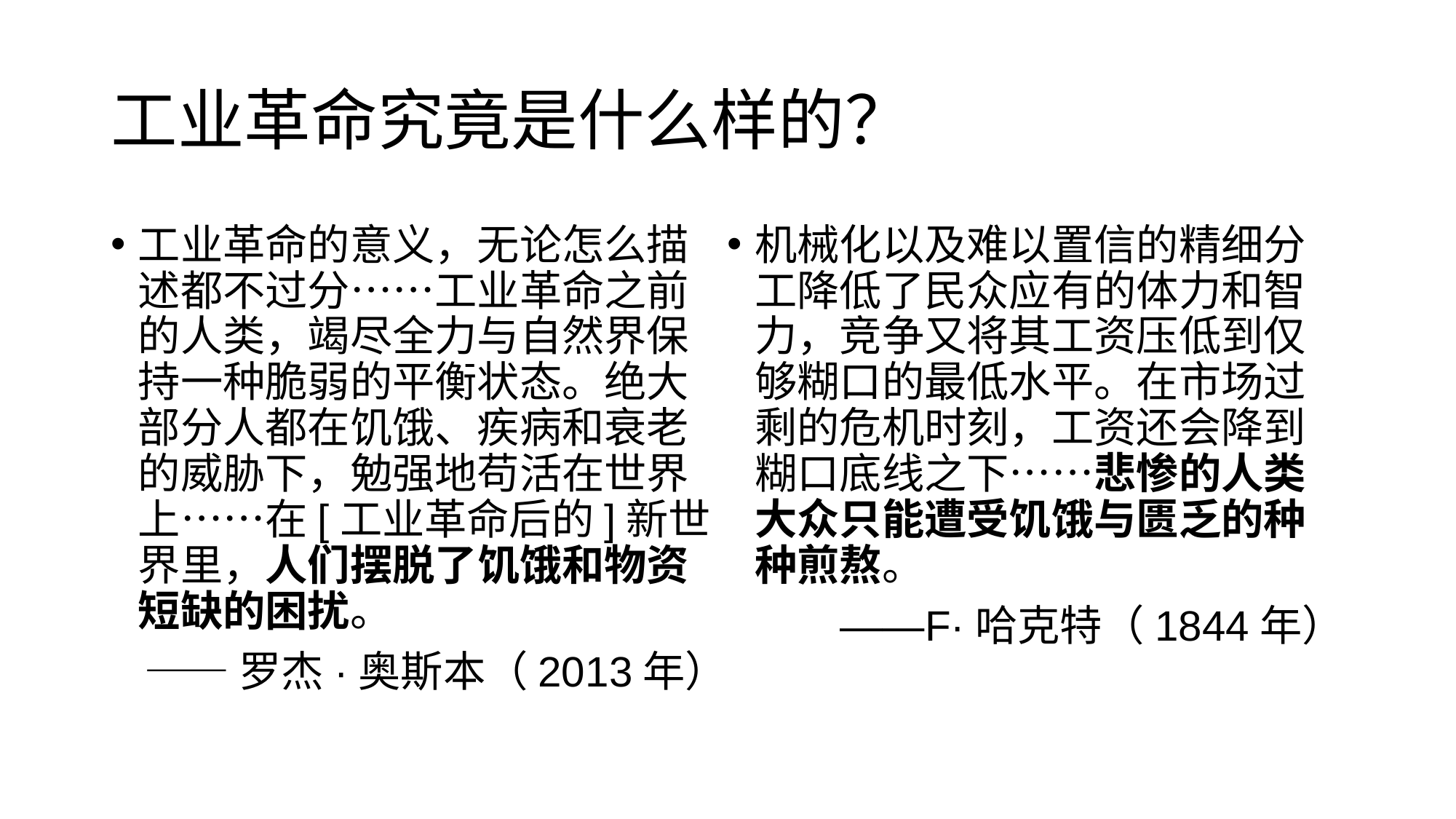

# 工业革命究竟是什么样的？
工业革命的意义，无论怎么描述都不过分……工业革命之前的人类，竭尽全力与自然界保持一种脆弱的平衡状态。绝大部分人都在饥饿、疾病和衰老的威胁下，勉强地苟活在世界上……在[工业革命后的]新世界里，人们摆脱了饥饿和物资短缺的困扰。
——罗杰·奥斯本（2013年）
机械化以及难以置信的精细分工降低了民众应有的体力和智力，竞争又将其工资压低到仅够糊口的最低水平。在市场过剩的危机时刻，工资还会降到糊口底线之下……悲惨的人类大众只能遭受饥饿与匮乏的种种煎熬。
——F·哈克特（1844年）